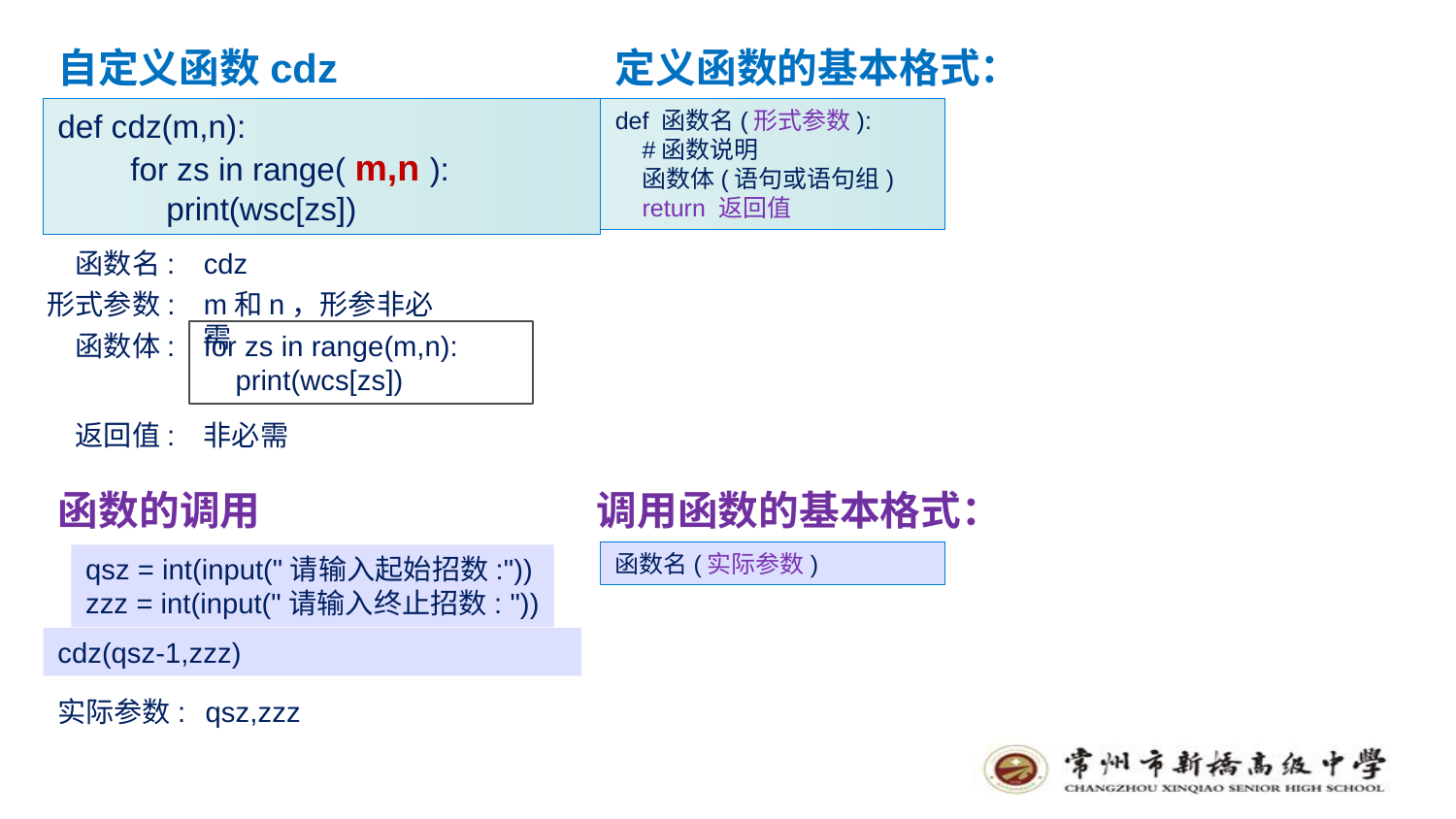

自定义函数cdz
定义函数的基本格式：
def cdz(m,n):
for zs in range( m,n ):
    print(wsc[zs])
def 函数名(形式参数):
    #函数说明
    函数体(语句或语句组)
    return 返回值
函数名:
cdz
形式参数:
m和n，形参非必需
函数体:
for zs in range(m,n):
    print(wcs[zs])
返回值:
非必需
函数的调用
调用函数的基本格式：
函数名(实际参数)
qsz = int(input("请输入起始招数:"))
zzz = int(input("请输入终止招数: "))
cdz(qsz-1,zzz)
实际参数:
qsz,zzz